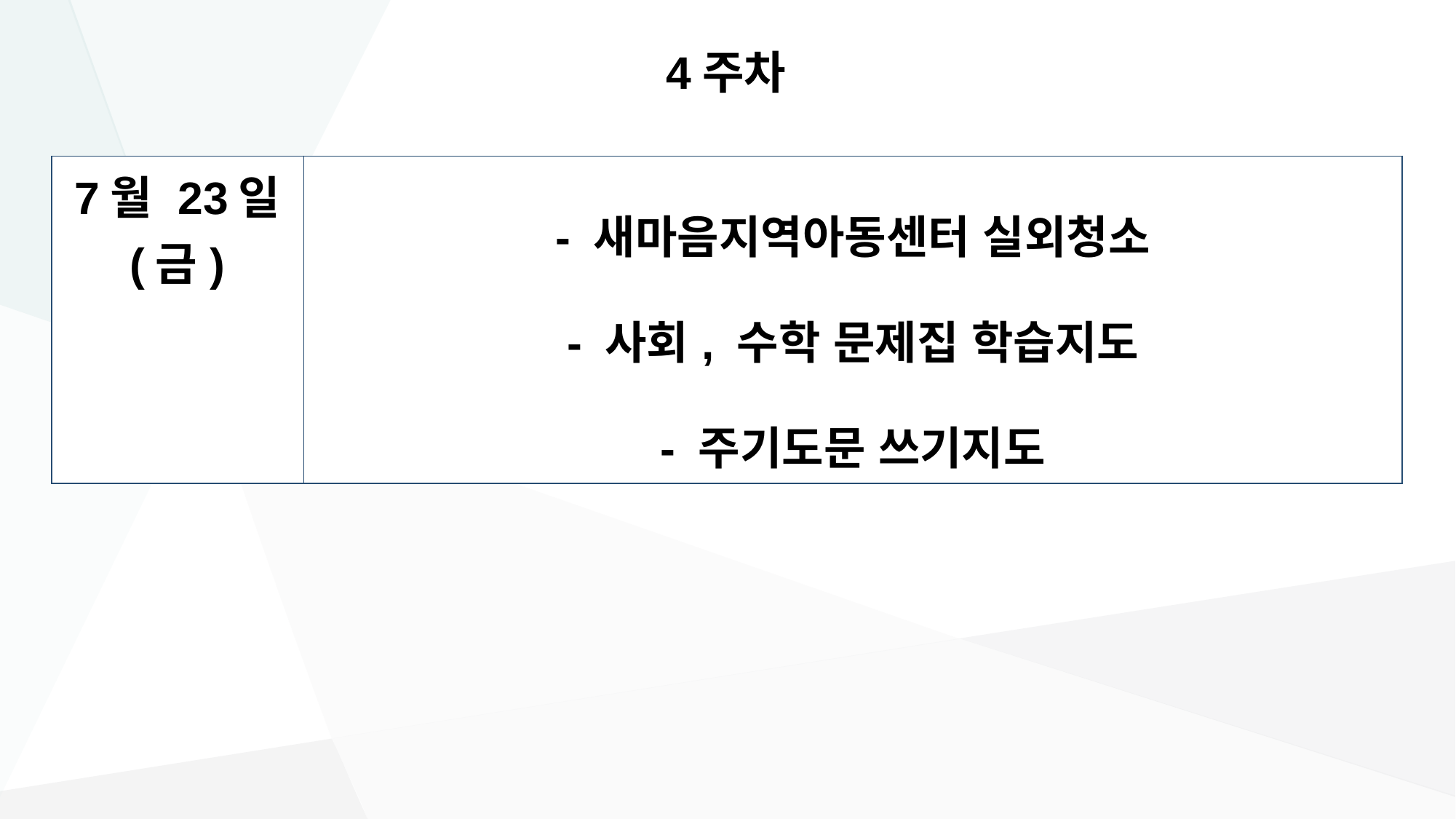

# 4주차
| 7월 23일 (금) | - 새마음지역아동센터 실외청소 - 사회, 수학 문제집 학습지도 - 주기도문 쓰기지도 |
| --- | --- |